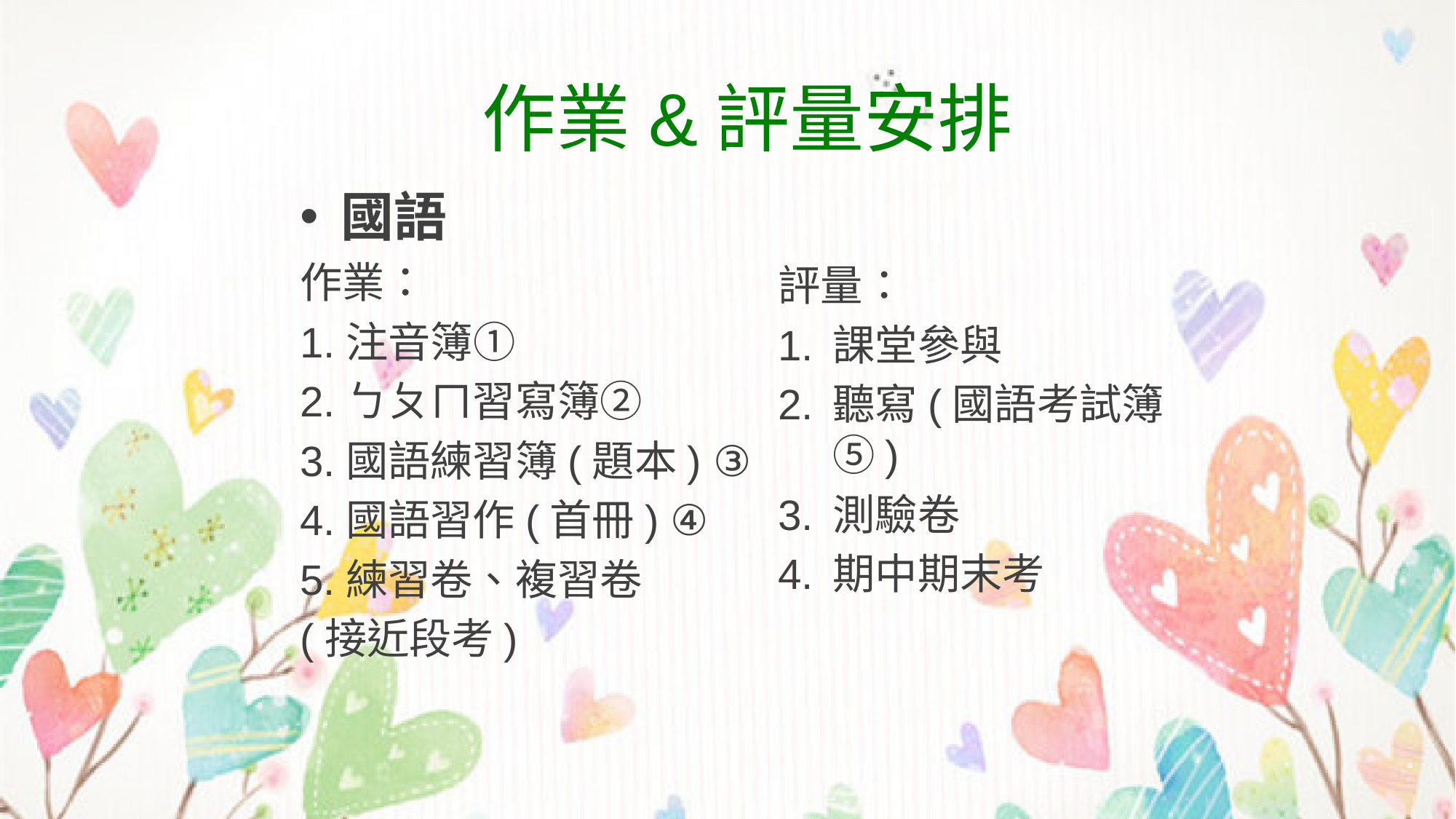

# 作業&評量安排
國語
作業：
1.注音簿①
2.ㄅㄆㄇ習寫簿②
3.國語練習簿(題本) ③
4.國語習作(首冊) ④
5.練習卷、複習卷
(接近段考)

評量：
課堂參與
聽寫(國語考試簿⑤)
測驗卷
期中期末考